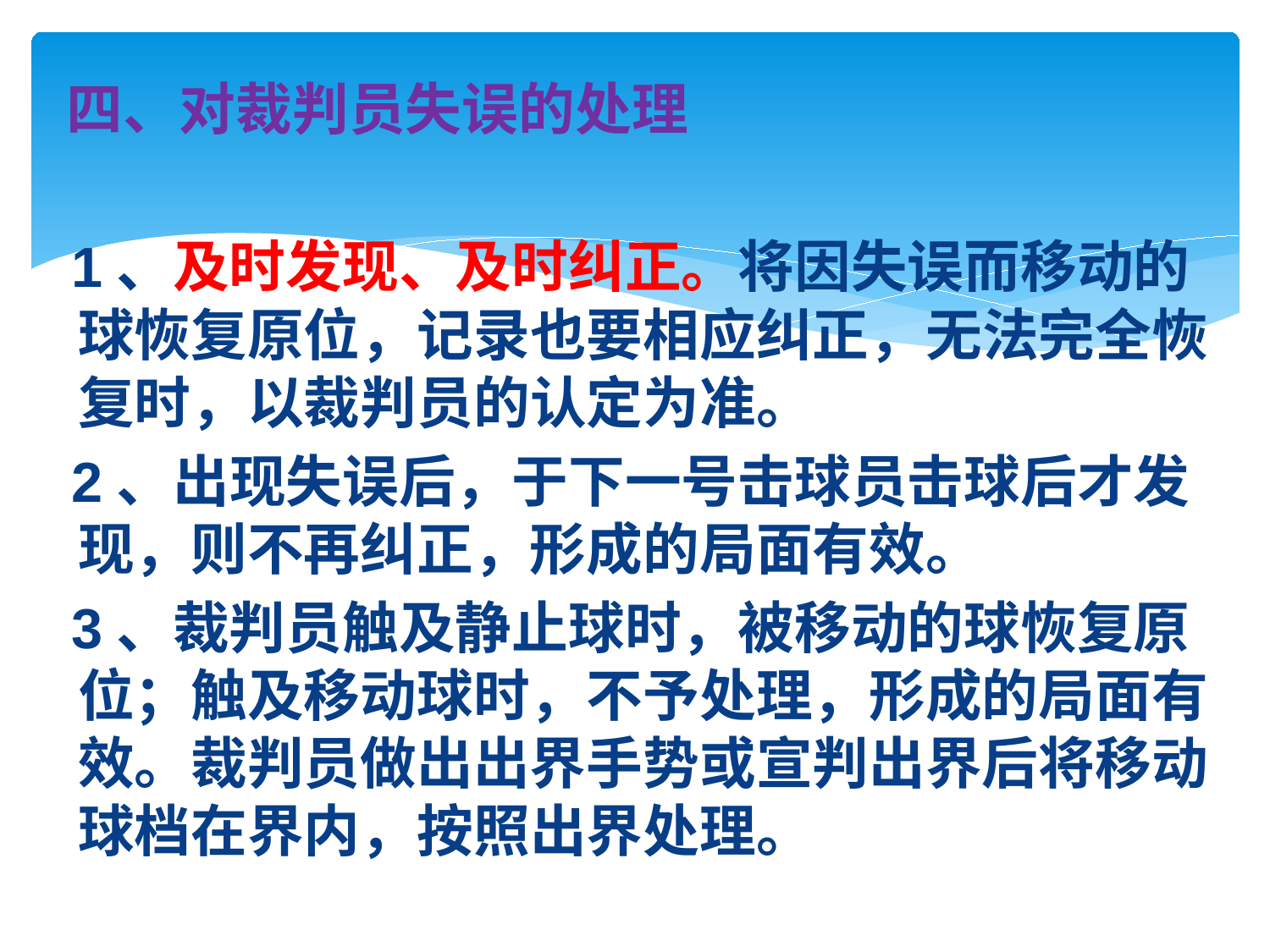

四、对裁判员失误的处理

  1、及时发现、及时纠正。将因失误而移动的球恢复原位，记录也要相应纠正，无法完全恢复时，以裁判员的认定为准。
  2、出现失误后，于下一号击球员击球后才发现，则不再纠正，形成的局面有效。
  3、裁判员触及静止球时，被移动的球恢复原位；触及移动球时，不予处理，形成的局面有效。裁判员做出出界手势或宣判出界后将移动球档在界内，按照出界处理。